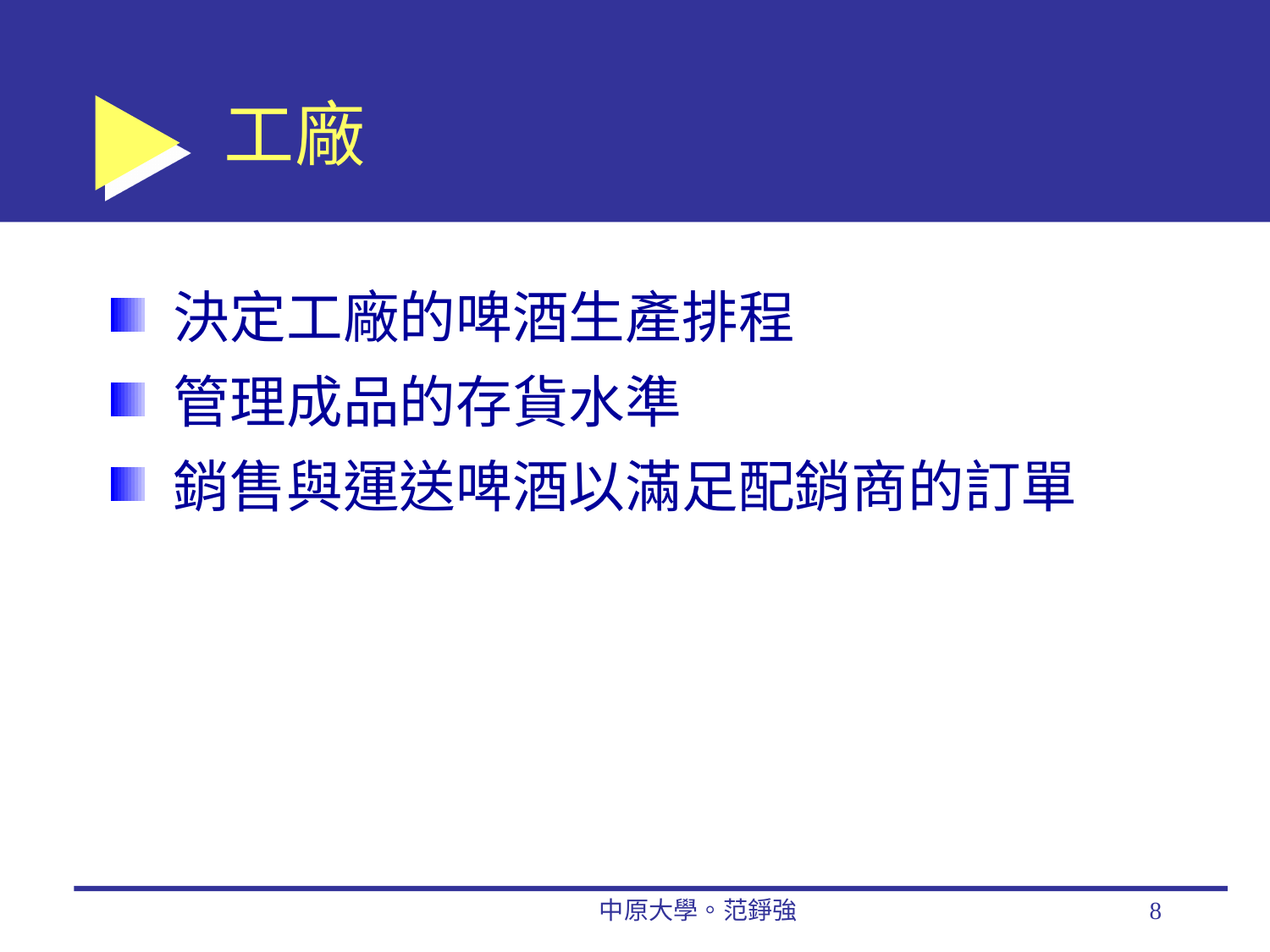

# 工廠
決定工廠的啤酒生產排程
管理成品的存貨水準
銷售與運送啤酒以滿足配銷商的訂單
中原大學。范錚強
8